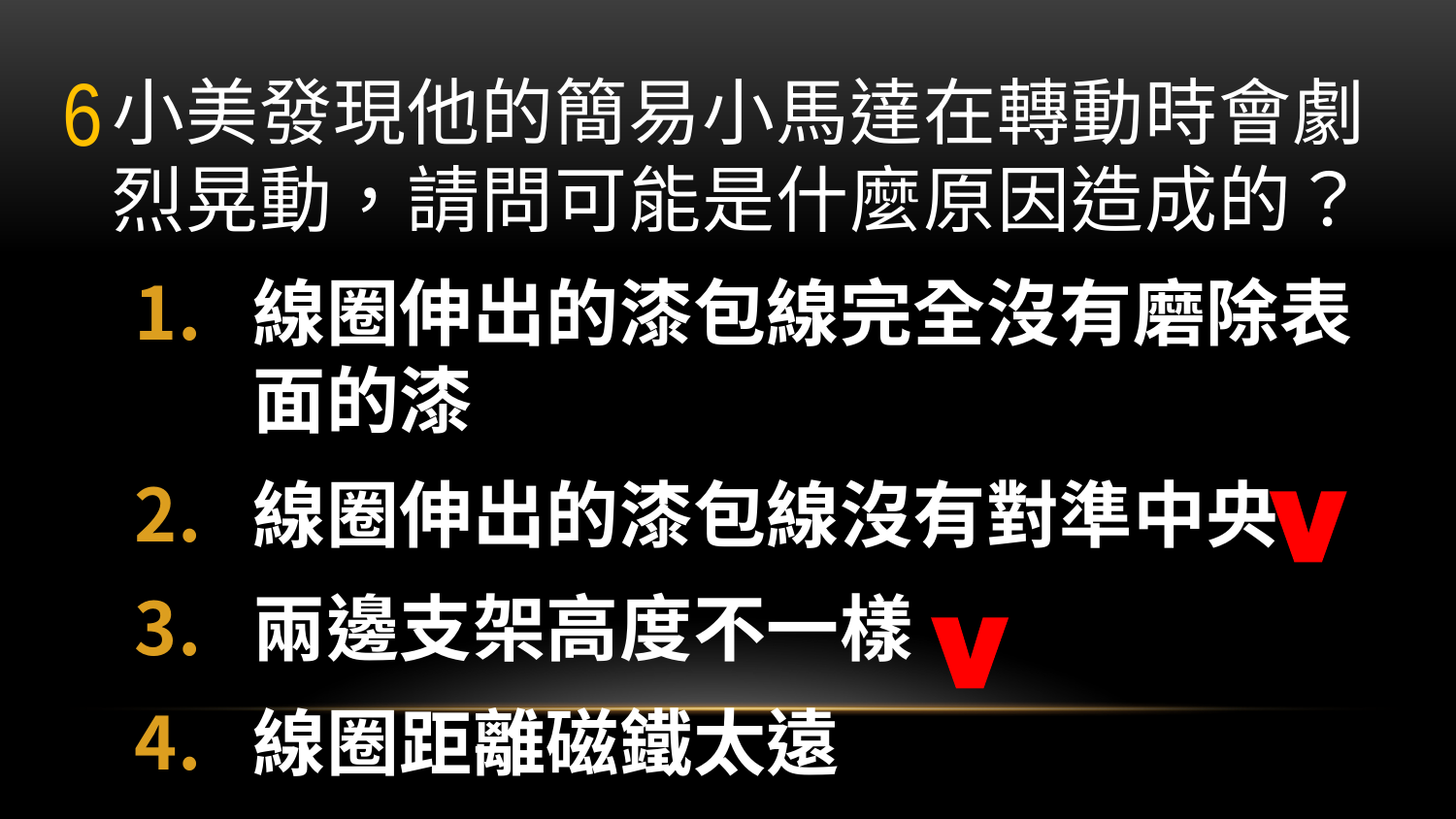

# 小美發現他的簡易小馬達在轉動時會劇烈晃動，請問可能是什麼原因造成的？
6
線圈伸出的漆包線完全沒有磨除表面的漆
線圈伸出的漆包線沒有對準中央
兩邊支架高度不一樣
線圈距離磁鐵太遠

V
V